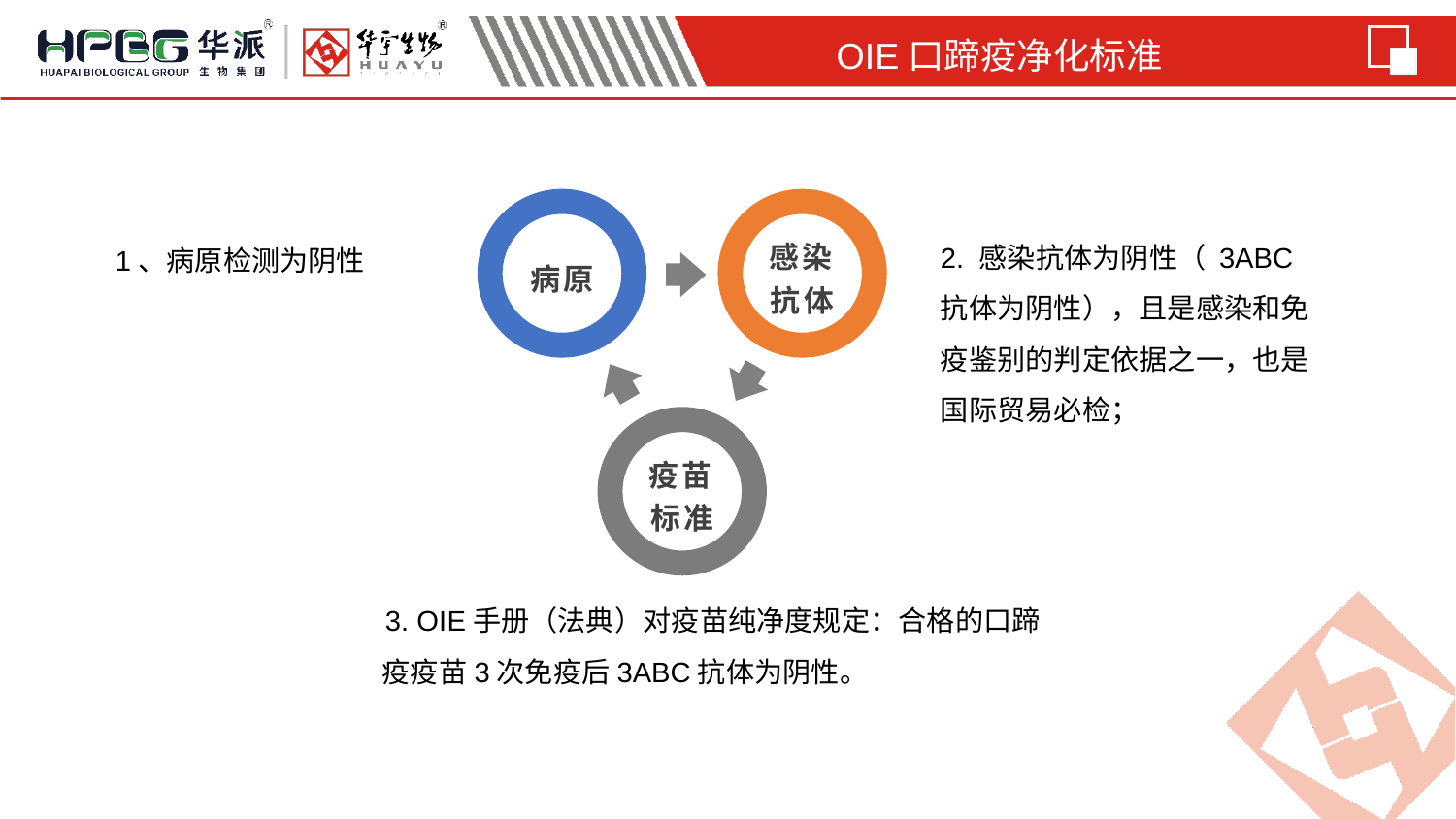

OIE口蹄疫净化标准
市场定位

2. 感染抗体为阴性（ 3ABC抗体为阴性），且是感染和免疫鉴别的判定依据之一，也是国际贸易必检；

1、病原检测为阴性
病原
感染抗体

疫苗标准
3. OIE手册（法典）对疫苗纯净度规定：合格的口蹄疫疫苗3次免疫后3ABC抗体为阴性。